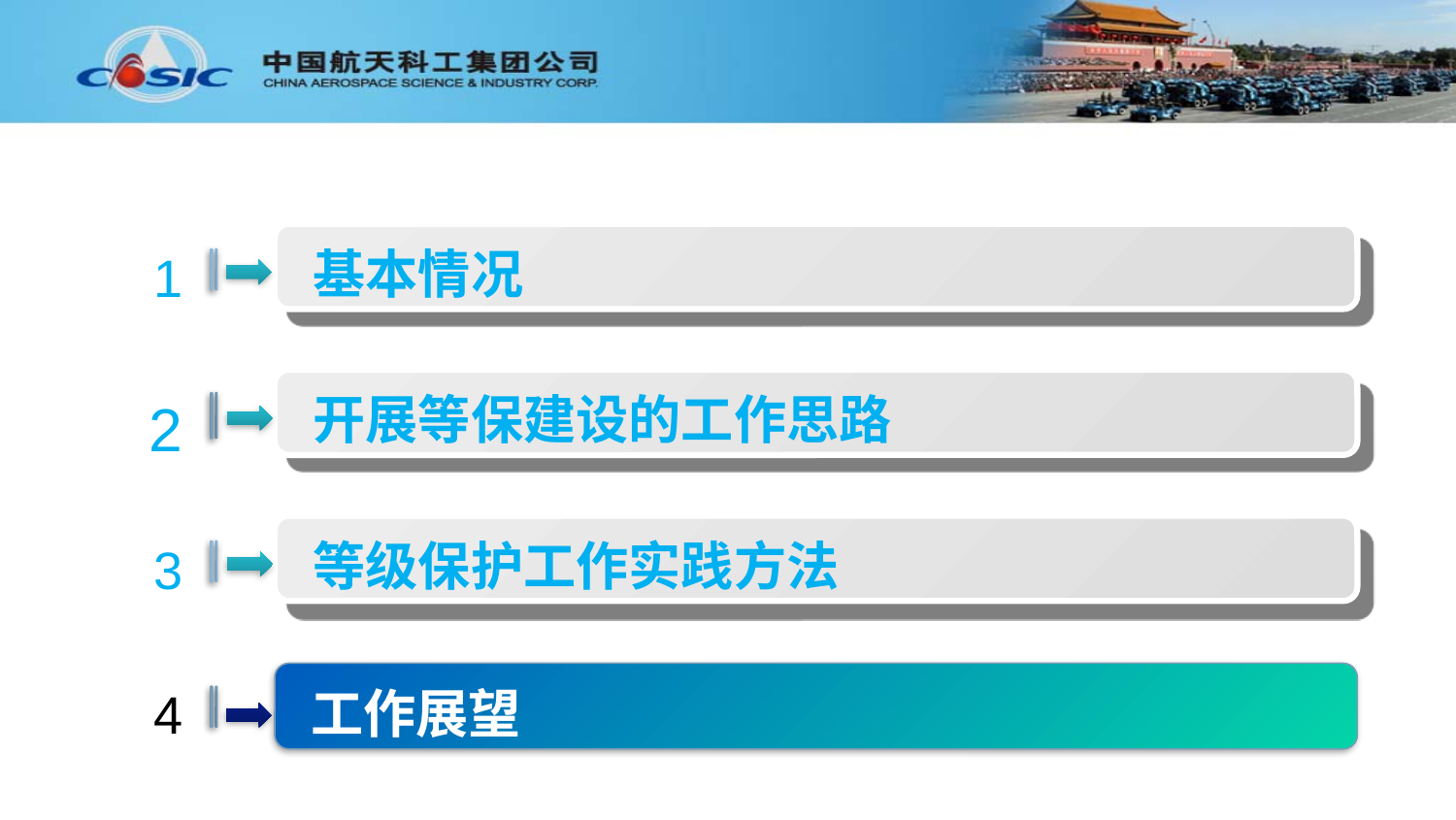

基本情况
1

开展等保建设的工作思路
2

等级保护工作实践方法
3

工作展望
4